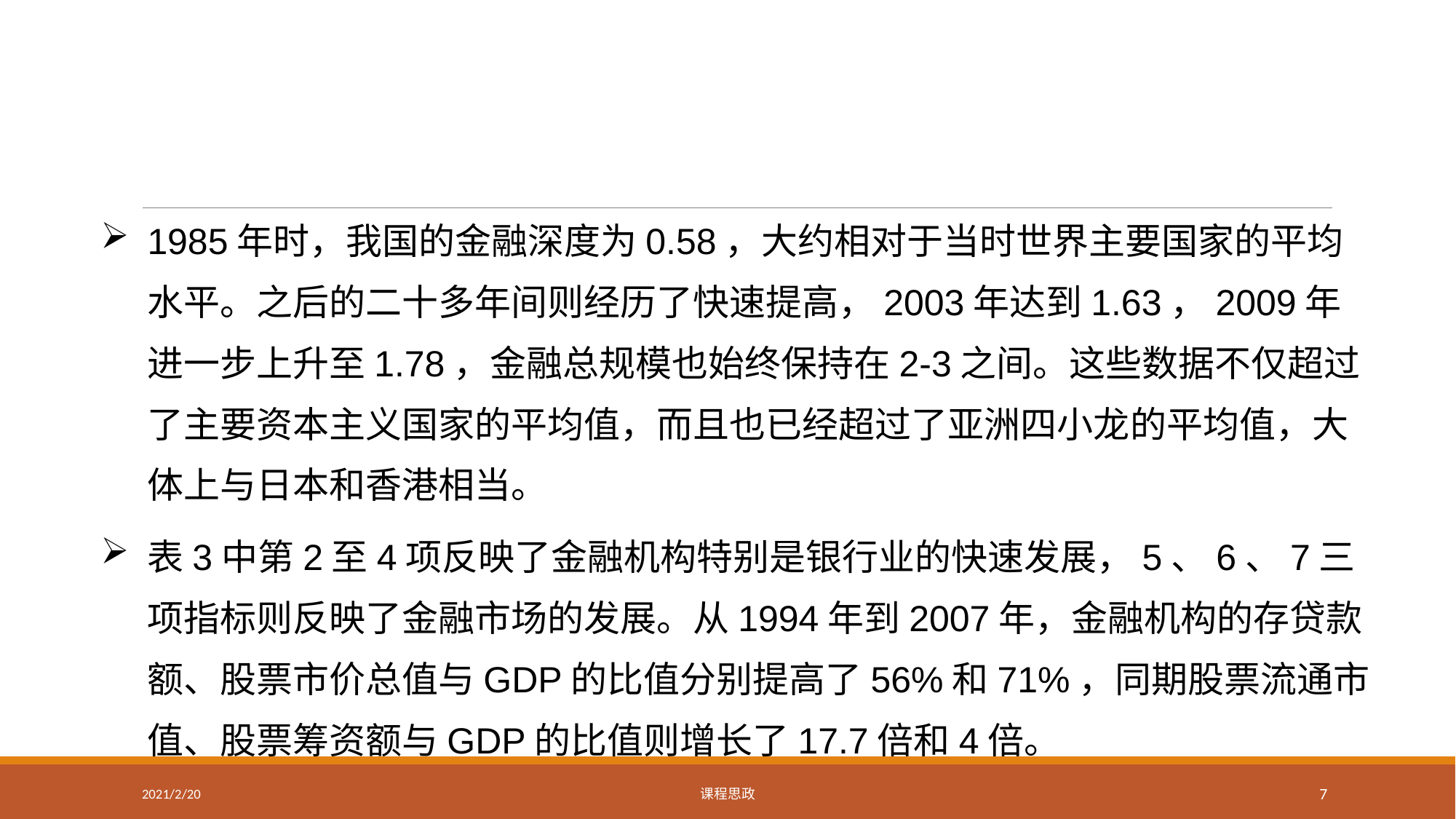

1985年时，我国的金融深度为0.58，大约相对于当时世界主要国家的平均水平。之后的二十多年间则经历了快速提高，2003年达到1.63，2009年进一步上升至1.78，金融总规模也始终保持在2-3之间。这些数据不仅超过了主要资本主义国家的平均值，而且也已经超过了亚洲四小龙的平均值，大体上与日本和香港相当。
表3中第2至4项反映了金融机构特别是银行业的快速发展，5、6、7三项指标则反映了金融市场的发展。从1994年到2007年，金融机构的存贷款额、股票市价总值与GDP的比值分别提高了56%和71%，同期股票流通市值、股票筹资额与GDP的比值则增长了17.7倍和4倍。

2021/2/20
课程思政
7